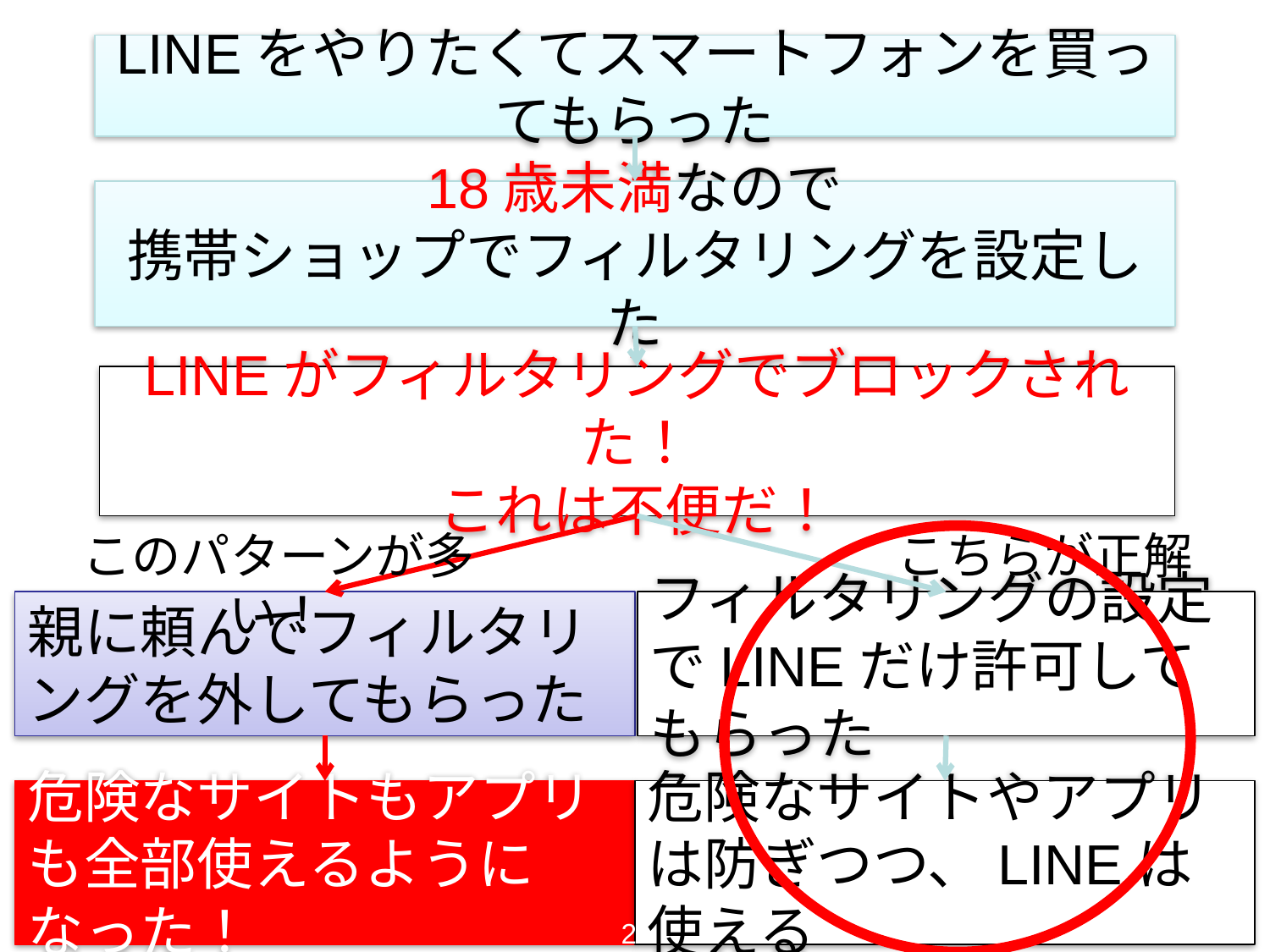

LINEをやりたくてスマートフォンを買ってもらった
18歳未満なので
携帯ショップでフィルタリングを設定した
LINEがフィルタリングでブロックされた！
これは不便だ！
このパターンが多い！
こちらが正解

親に頼んでフィルタリングを外してもらった
フィルタリングの設定でLINEだけ許可してもらった
危険なサイトもアプリも全部使えるようになった！
危険なサイトやアプリは防ぎつつ、LINEは使える
21